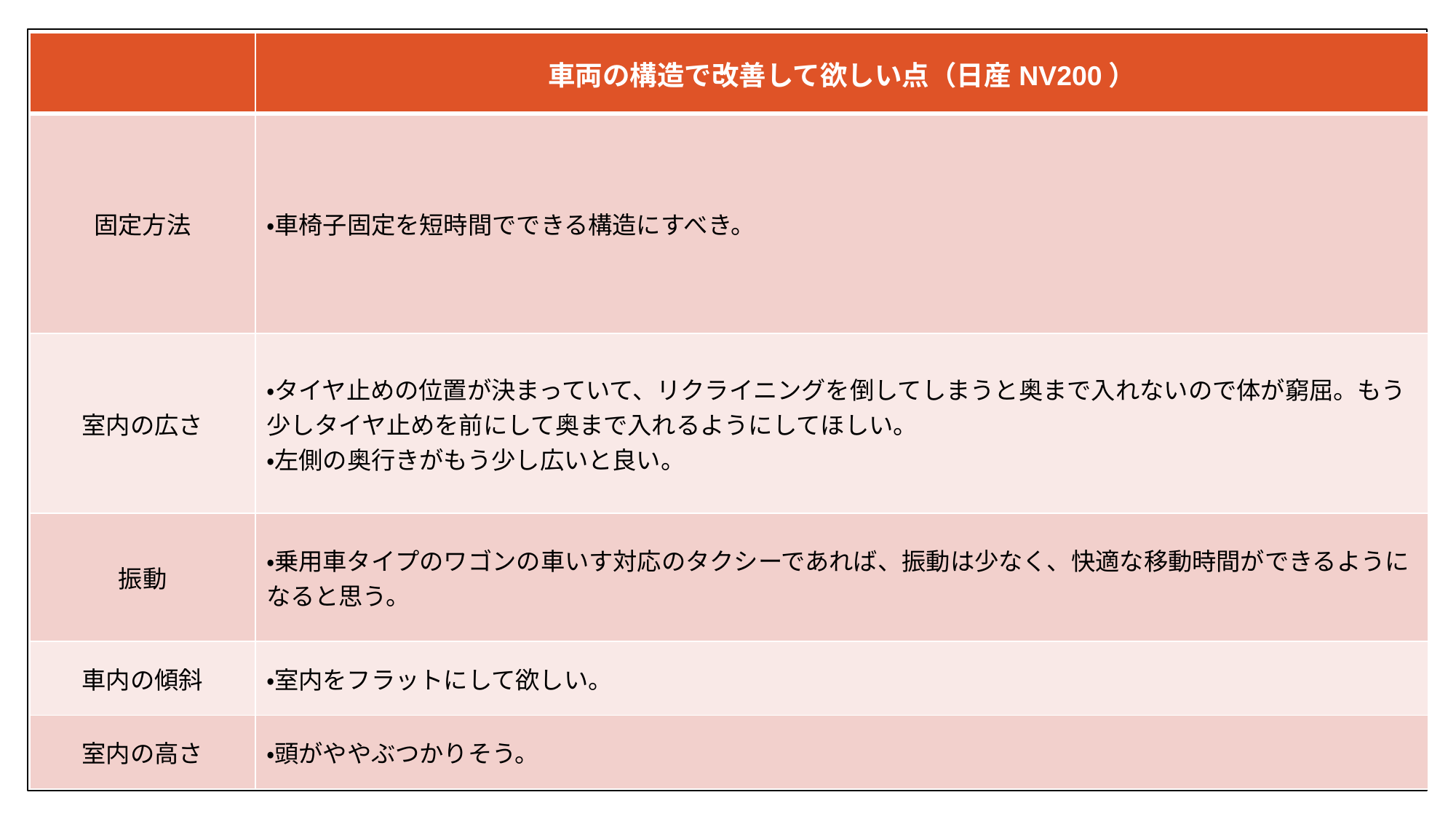

|  | 車両の構造で改善して欲しい点（日産NV200） |
| --- | --- |
| 固定方法 | ・車椅子固定を短時間でできる構造にすべき。 |
| 室内の広さ | ・タイヤ止めの位置が決まっていて、リクライニングを倒してしまうと奥まで入れないので体が窮屈。もう少しタイヤ止めを前にして奥まで入れるようにしてほしい。 ・左側の奥行きがもう少し広いと良い。 |
| 振動 | ・乗用車タイプのワゴンの車いす対応のタクシーであれば、振動は少なく、快適な移動時間ができるようになると思う。 |
| 車内の傾斜 | ・室内をフラットにして欲しい。 |
| 室内の高さ | ・頭がややぶつかりそう。 |